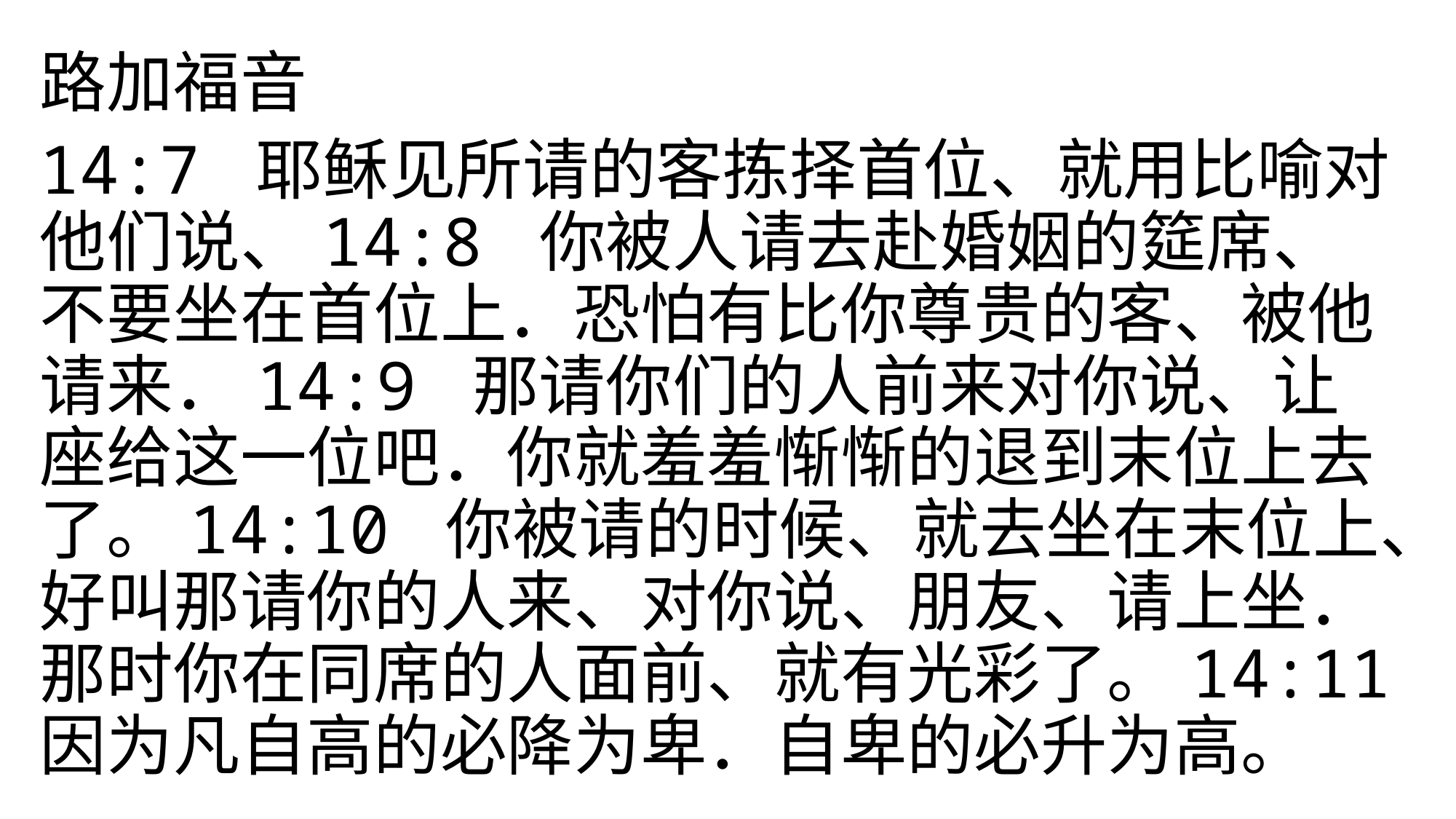

路加福音
14:7 耶稣见所请的客拣择首位、就用比喻对他们说、14:8 你被人请去赴婚姻的筵席、不要坐在首位上．恐怕有比你尊贵的客、被他请来．14:9 那请你们的人前来对你说、让座给这一位吧．你就羞羞惭惭的退到末位上去了。14:10 你被请的时候、就去坐在末位上、好叫那请你的人来、对你说、朋友、请上坐．那时你在同席的人面前、就有光彩了。14:11 因为凡自高的必降为卑．自卑的必升为高。
#